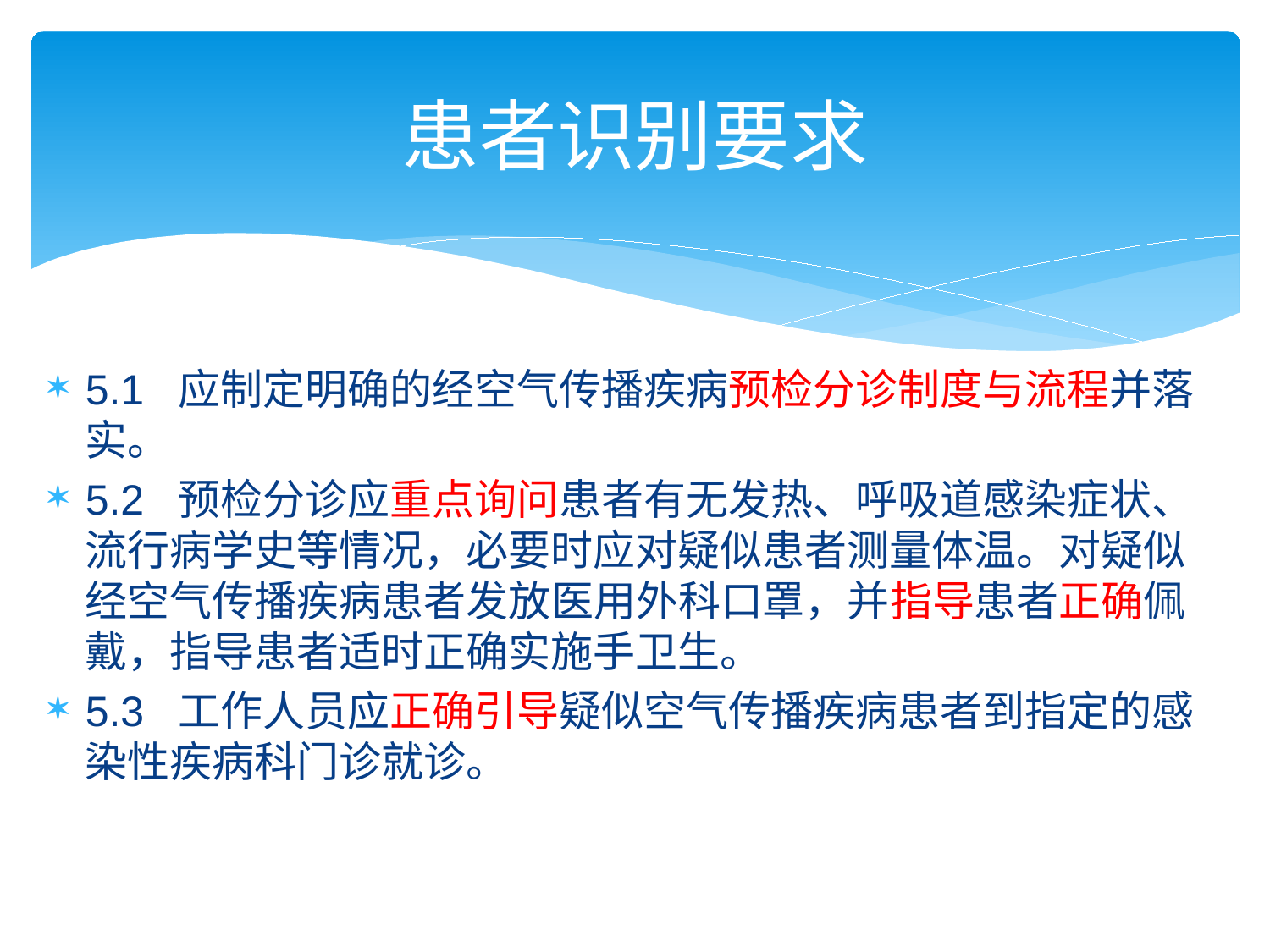

# 患者识别要求
5.1  应制定明确的经空气传播疾病预检分诊制度与流程并落实。
5.2  预检分诊应重点询问患者有无发热、呼吸道感染症状、流行病学史等情况，必要时应对疑似患者测量体温。对疑似经空气传播疾病患者发放医用外科口罩，并指导患者正确佩戴，指导患者适时正确实施手卫生。
5.3  工作人员应正确引导疑似空气传播疾病患者到指定的感染性疾病科门诊就诊。